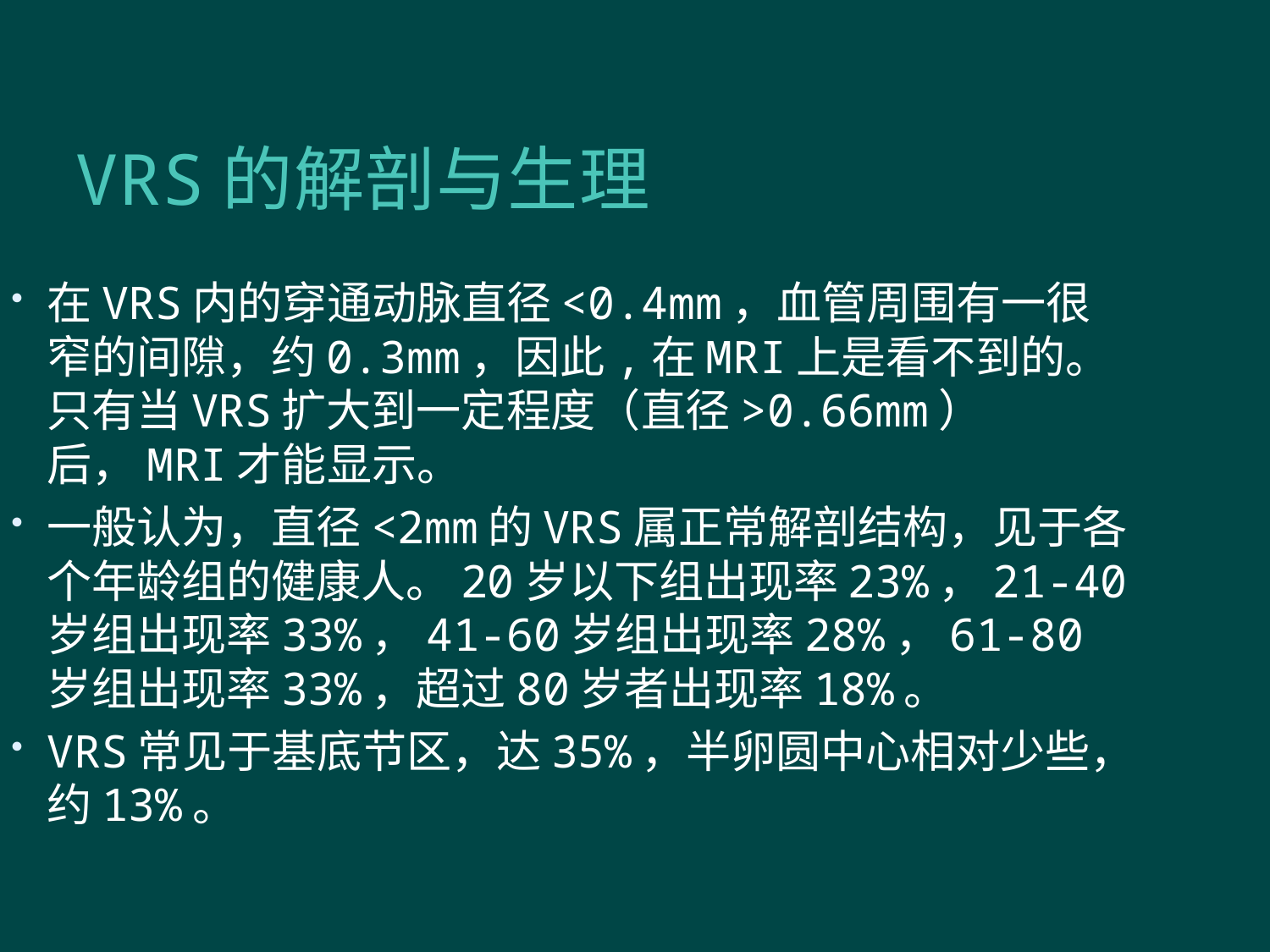

# VRS的解剖与生理
在VRS内的穿通动脉直径<0.4mm，血管周围有一很窄的间隙，约0.3mm，因此,在MRI上是看不到的。只有当VRS扩大到一定程度（直径>0.66mm）后，MRI才能显示。
一般认为，直径<2mm的VRS属正常解剖结构，见于各个年龄组的健康人。20岁以下组出现率23%，21-40岁组出现率33%，41-60岁组出现率28%，61-80岁组出现率33%，超过80岁者出现率18%。
VRS常见于基底节区，达35%，半卵圆中心相对少些，约13%。